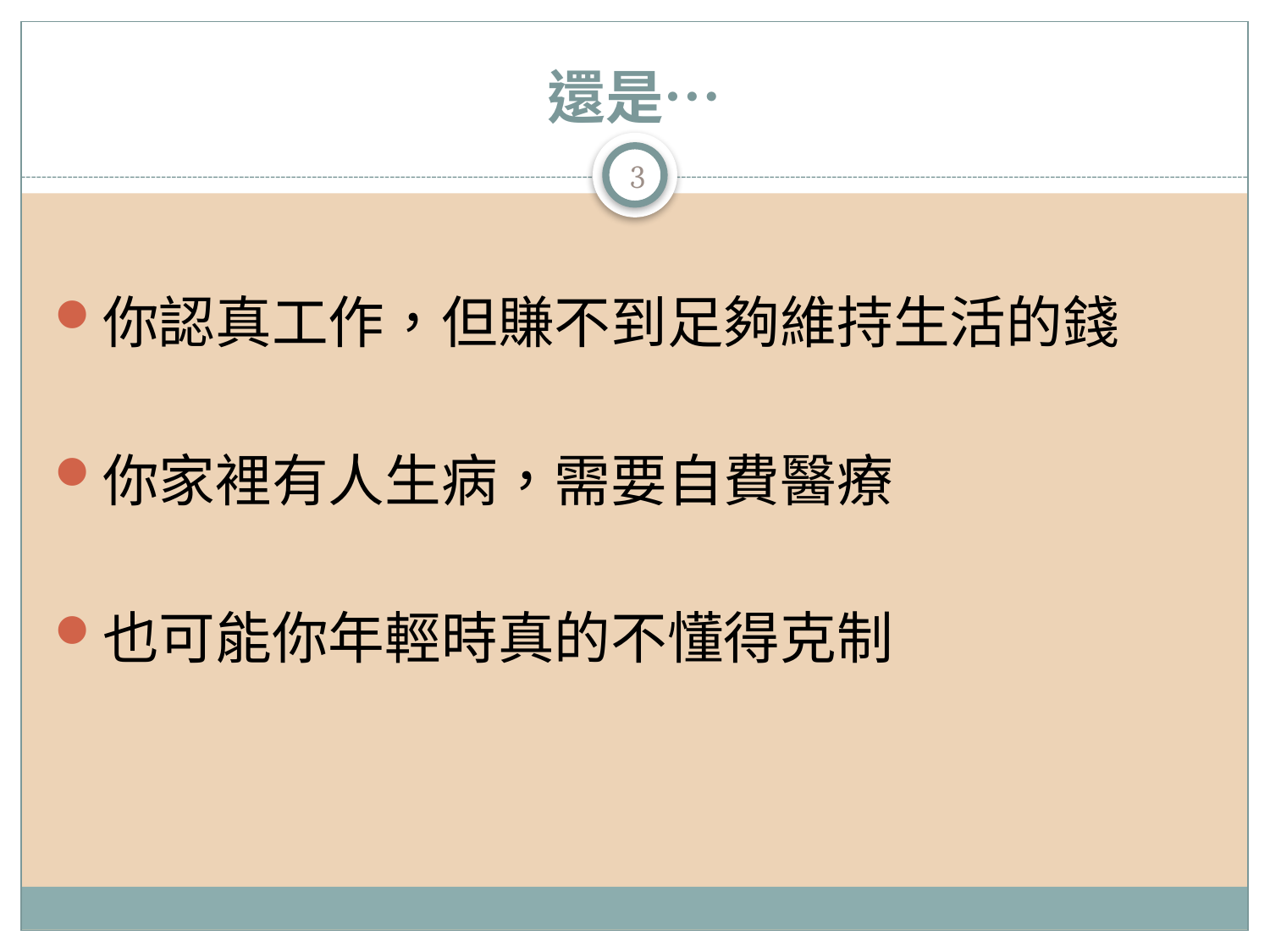

# 還是…
3

你認真工作，但賺不到足夠維持生活的錢

你家裡有人生病，需要自費醫療

也可能你年輕時真的不懂得克制